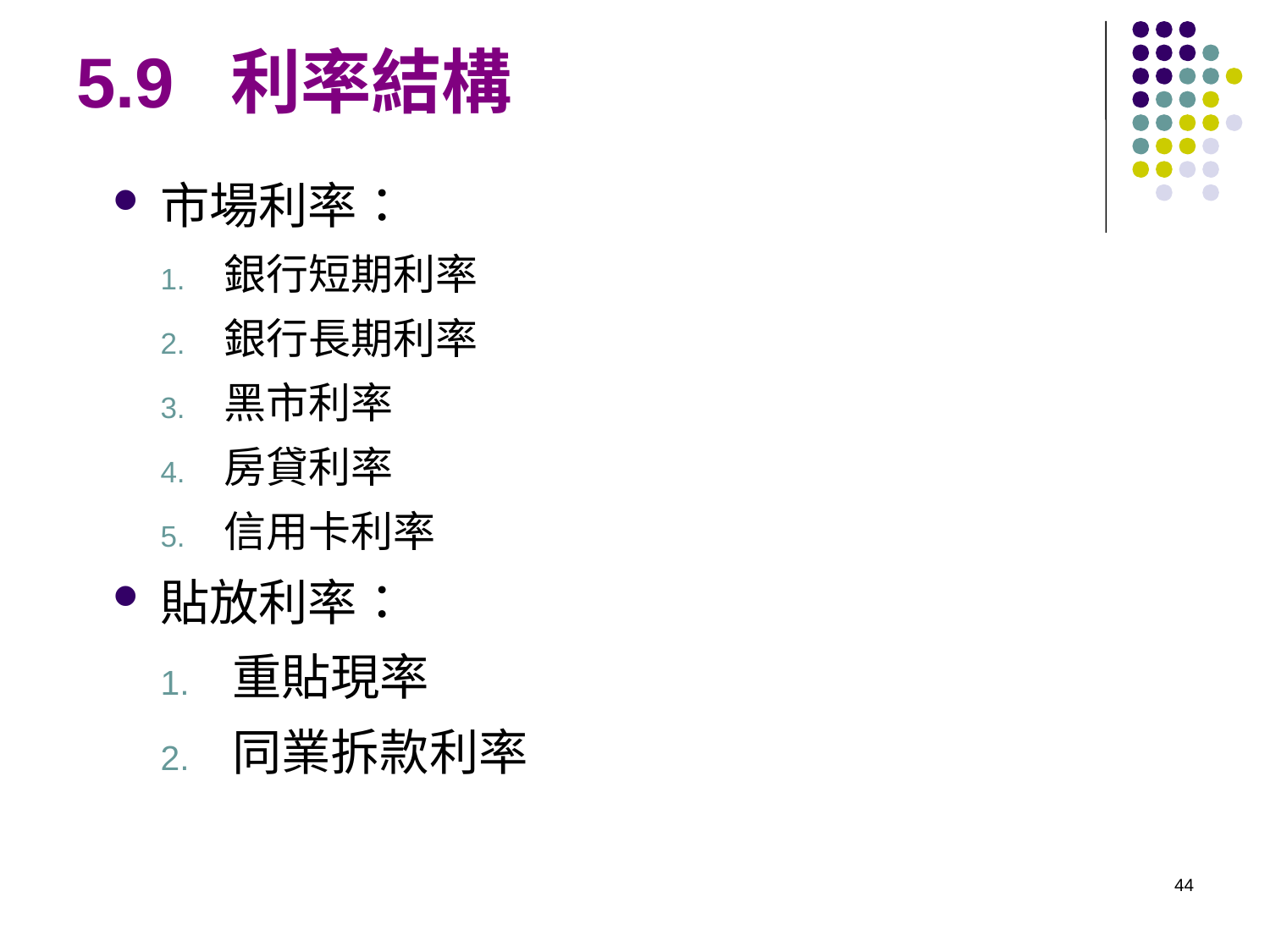

# 5.9  利率結構
市場利率：
銀行短期利率
銀行長期利率
黑市利率
房貸利率
信用卡利率
貼放利率：
重貼現率
同業拆款利率
44